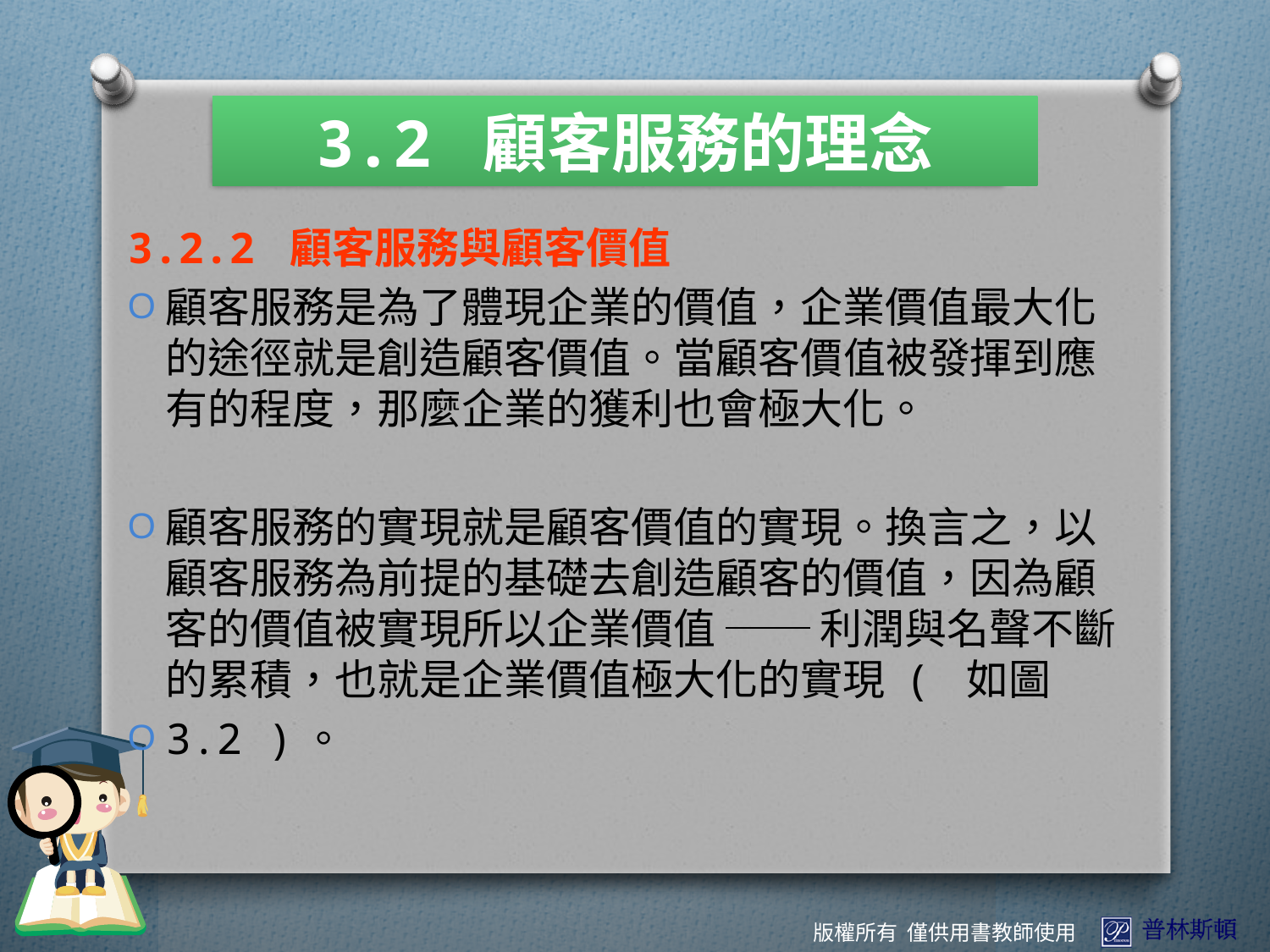

3.2 顧客服務的理念
3.2.2 顧客服務與顧客價值
顧客服務是為了體現企業的價值，企業價值最大化的途徑就是創造顧客價值。當顧客價值被發揮到應有的程度，那麼企業的獲利也會極大化。

顧客服務的實現就是顧客價值的實現。換言之，以顧客服務為前提的基礎去創造顧客的價值，因為顧客的價值被實現所以企業價值 ── 利潤與名聲不斷的累積，也就是企業價值極大化的實現 ( 如圖
3.2 )。